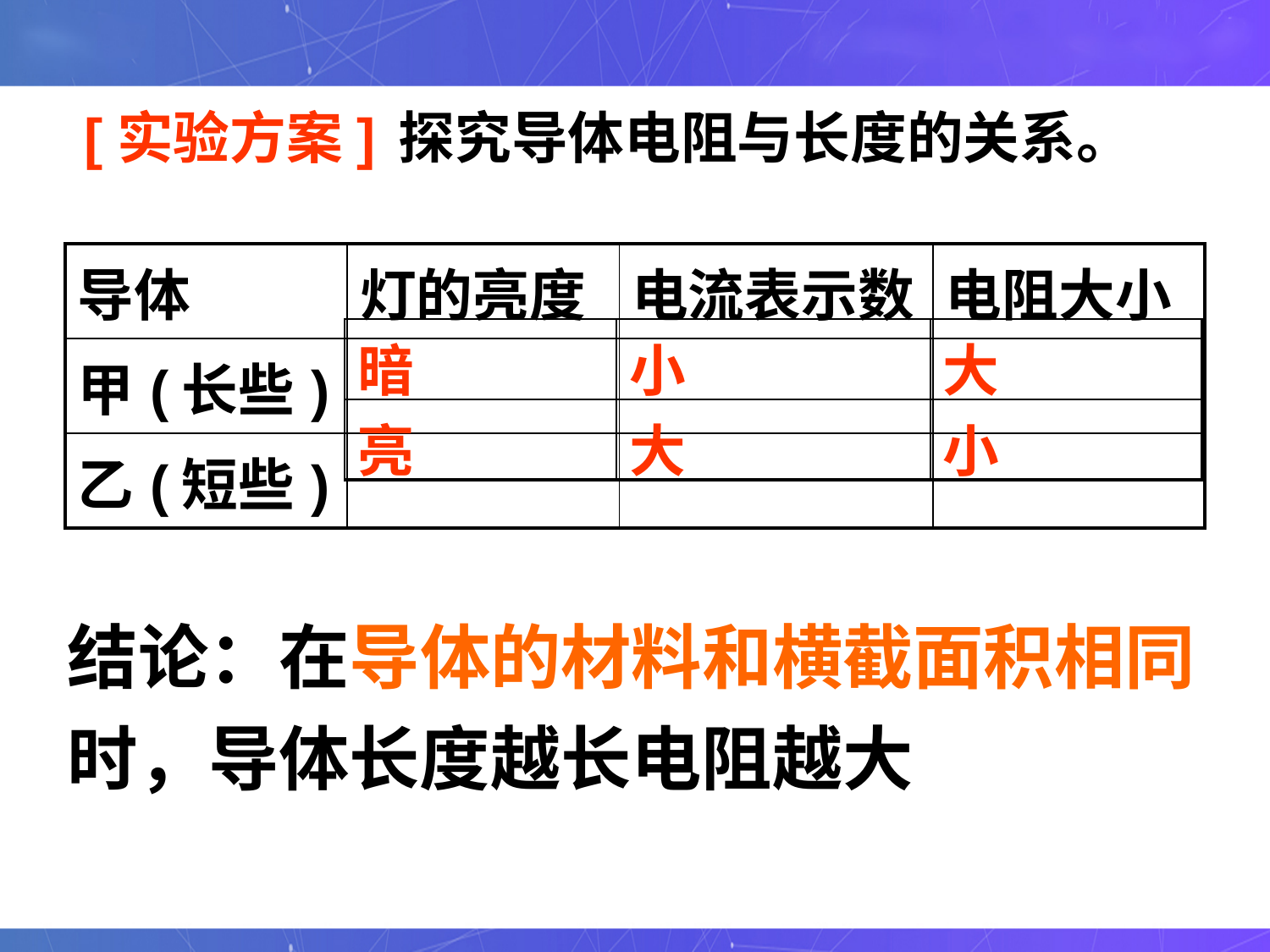

[实验方案]
探究导体电阻与长度的关系。
| 导体 | 灯的亮度 | 电流表示数 | 电阻大小 |
| --- | --- | --- | --- |
| 甲(长些) | 暗 | 小 | 大 |
| 乙(短些) | 亮 | 大 | 小 |
| 暗 | 小 | 大 |
| --- | --- | --- |
| 亮 | 大 | 小 |
结论：在导体的材料和横截面积相同时，导体长度越长电阻越大